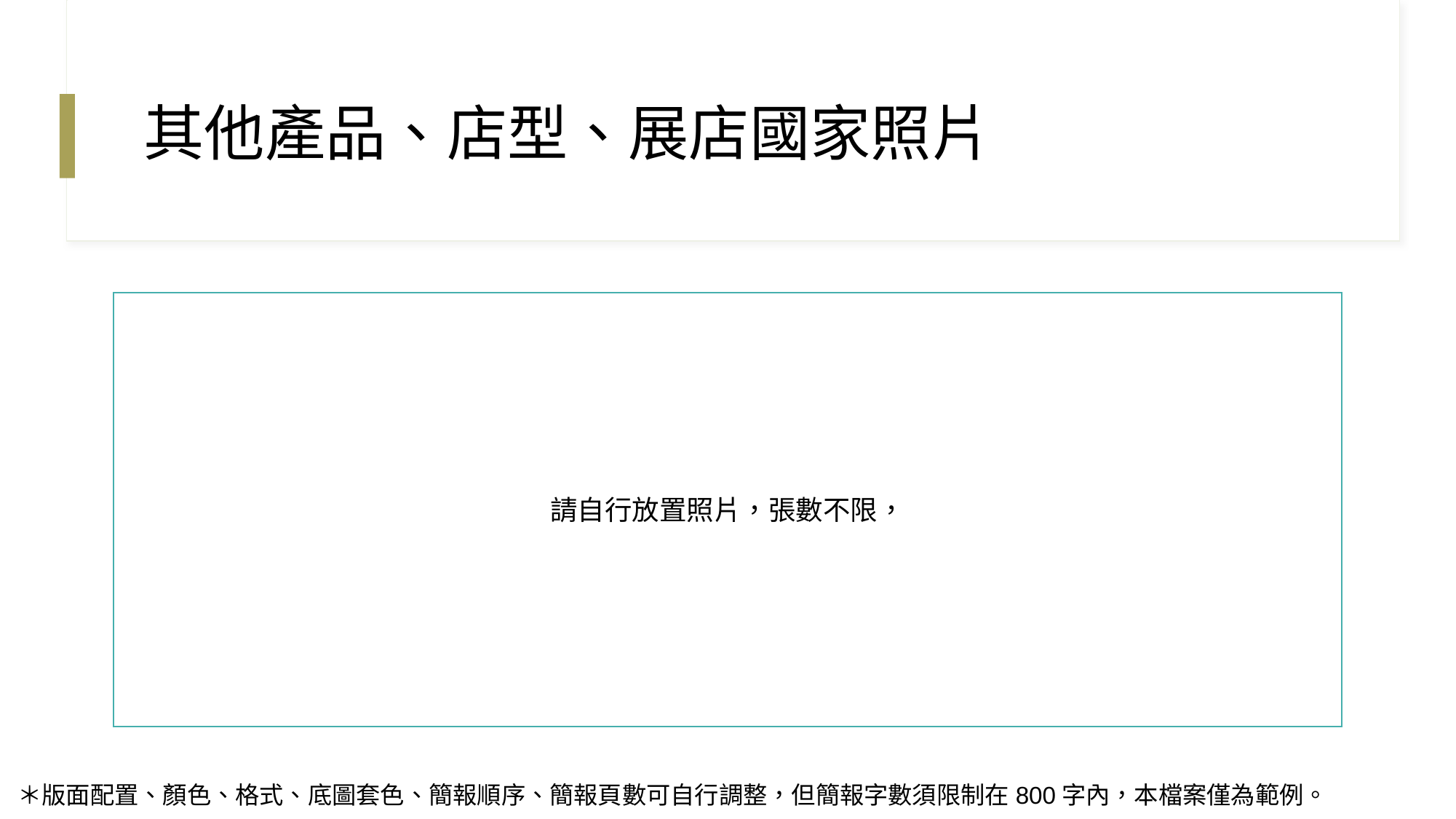

# 其他產品、店型、展店國家照片
請自行放置照片，張數不限，
＊版面配置、顏色、格式、底圖套色、簡報順序、簡報頁數可自行調整，但簡報字數須限制在800字內，本檔案僅為範例。